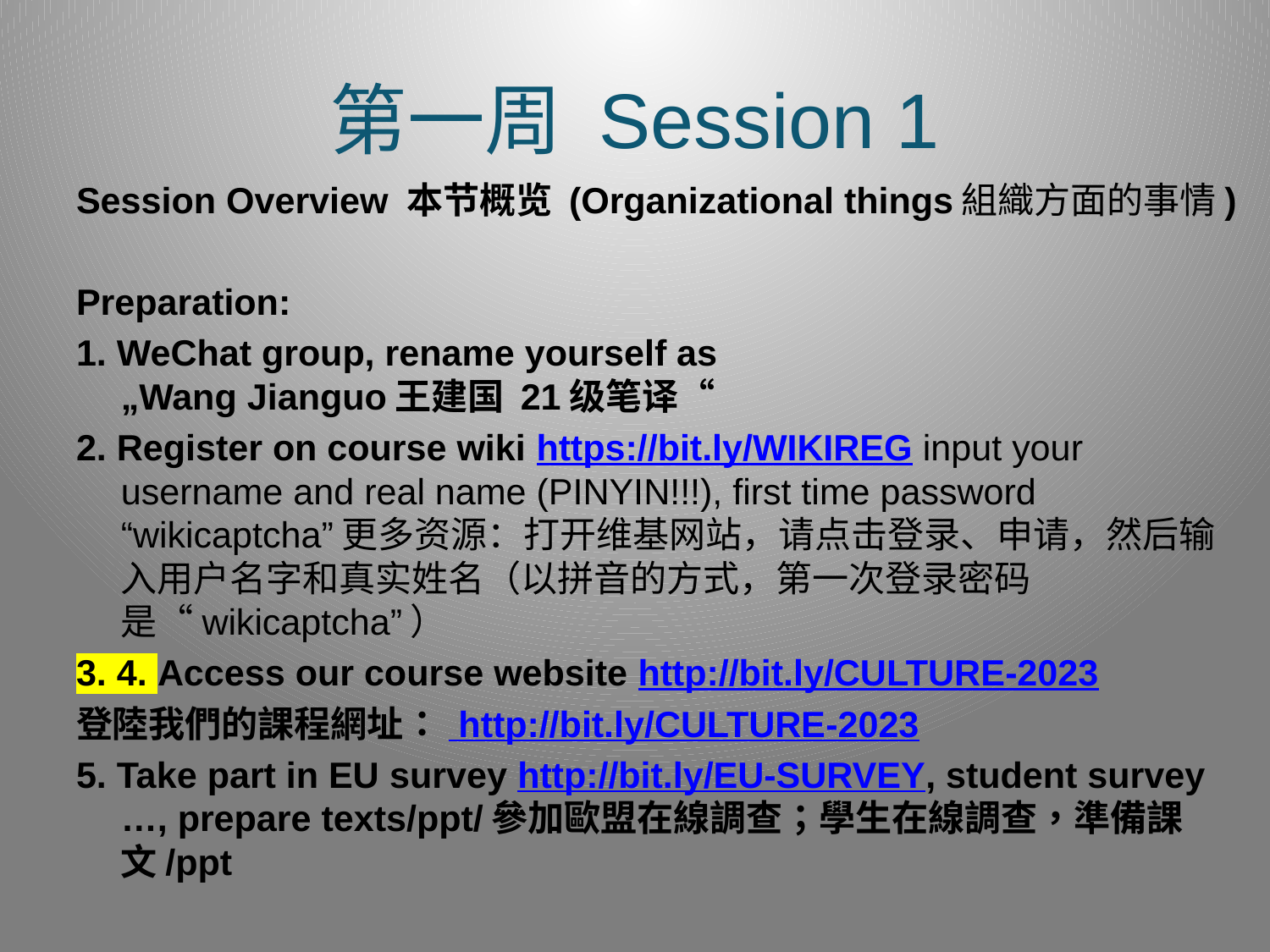

# 第一周 Session 1
Session Overview 本节概览 (Organizational things組織方面的事情)

Preparation:
1. WeChat group, rename yourself as
„Wang Jianguo王建国 21级笔译“
2. Register on course wiki https://bit.ly/WIKIREG input your username and real name (PINYIN!!!), first time password “wikicaptcha”更多资源：打开维基网站，请点击登录、申请，然后输入用户名字和真实姓名（以拼音的方式，第一次登录密码是“wikicaptcha”）
3. 4. Access our course website http://bit.ly/CULTURE-2023
登陸我們的課程網址： http://bit.ly/CULTURE-2023
5. Take part in EU survey http://bit.ly/EU-SURVEY, student survey …, prepare texts/ppt/參加歐盟在線調查；學生在線調查，準備課文/ppt